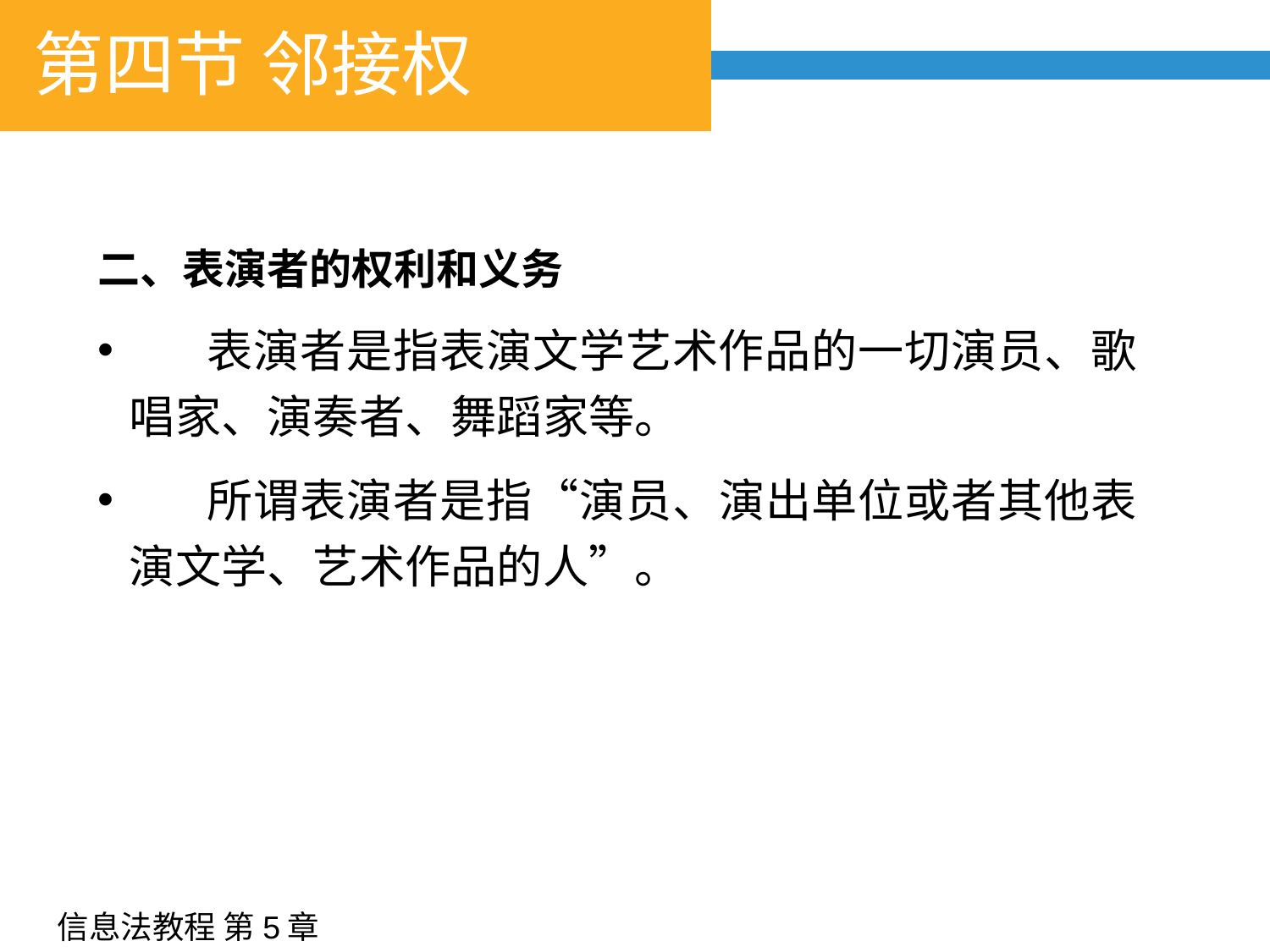

第四节 邻接权
二、表演者的权利和义务
      表演者是指表演文学艺术作品的一切演员、歌唱家、演奏者、舞蹈家等。
      所谓表演者是指“演员、演出单位或者其他表演文学、艺术作品的人”。

信息法教程 第5章